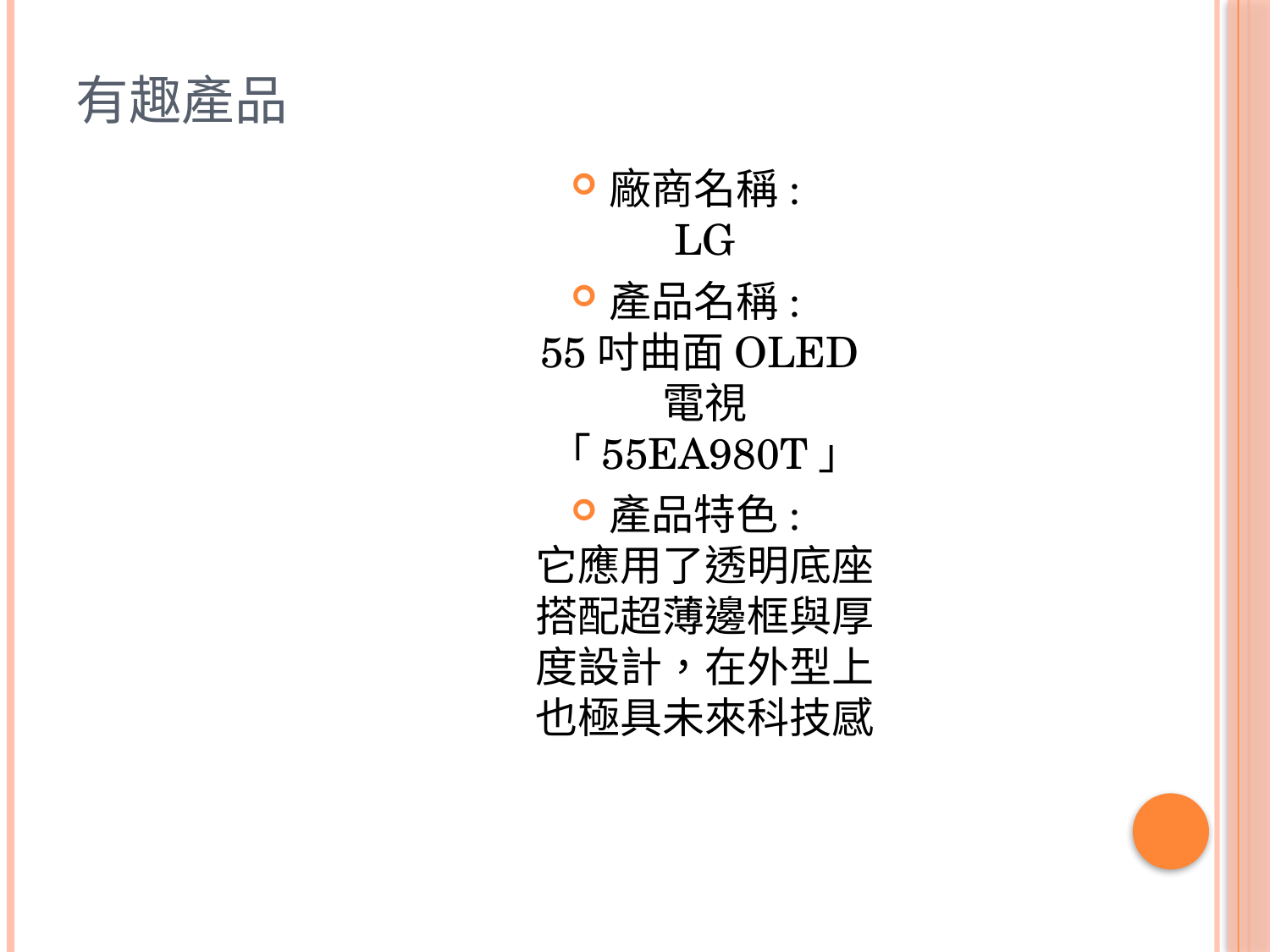

# 有趣產品
廠商名稱:
LG
產品名稱:
55吋曲面OLED電視「55EA980T」
產品特色:
它應用了透明底座搭配超薄邊框與厚度設計，在外型上也極具未來科技感